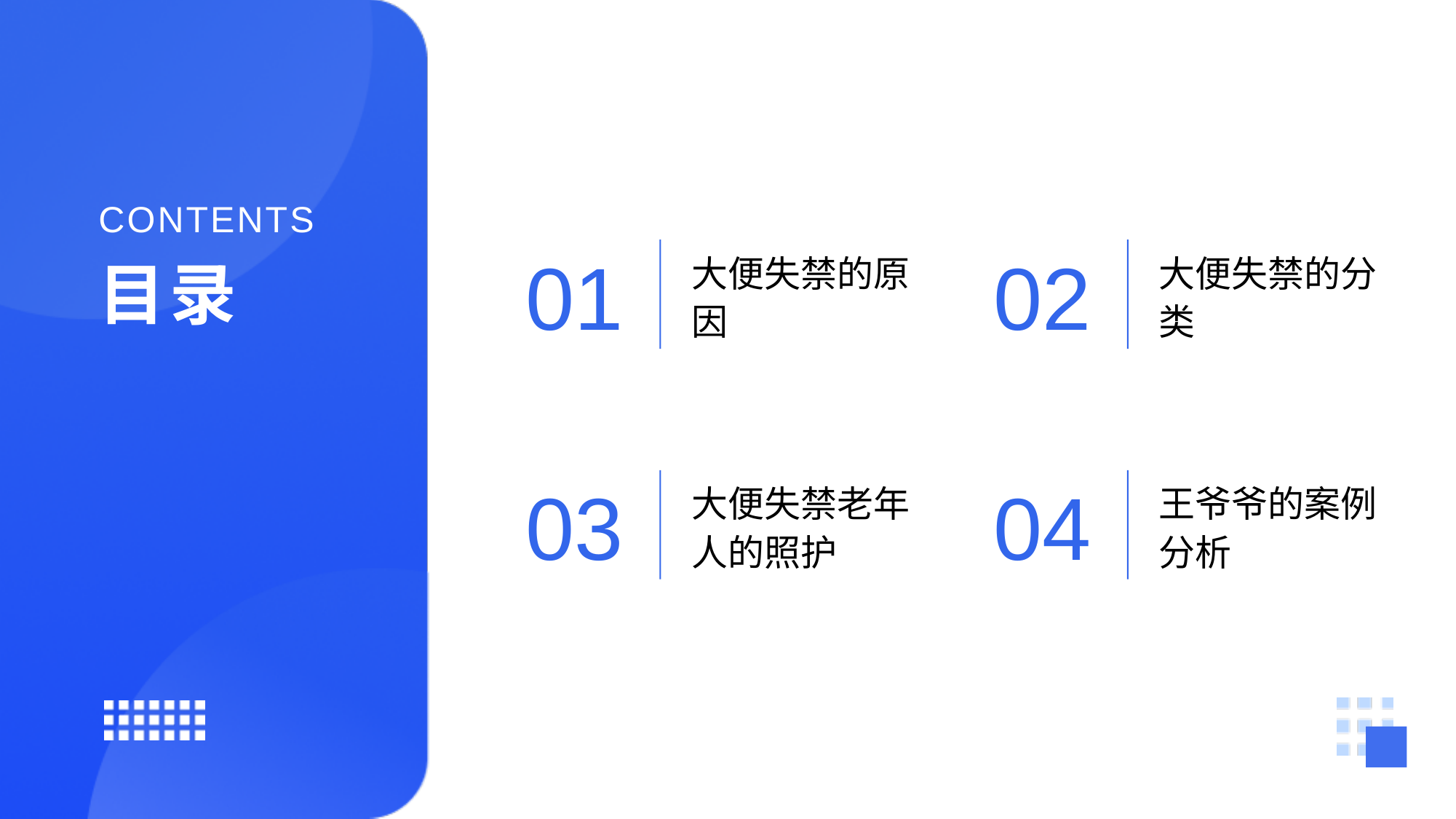

CONTENTS
01
02

大便失禁的原因

大便失禁的分类
03
04

大便失禁老年人的照护

王爷爷的案例分析
目录